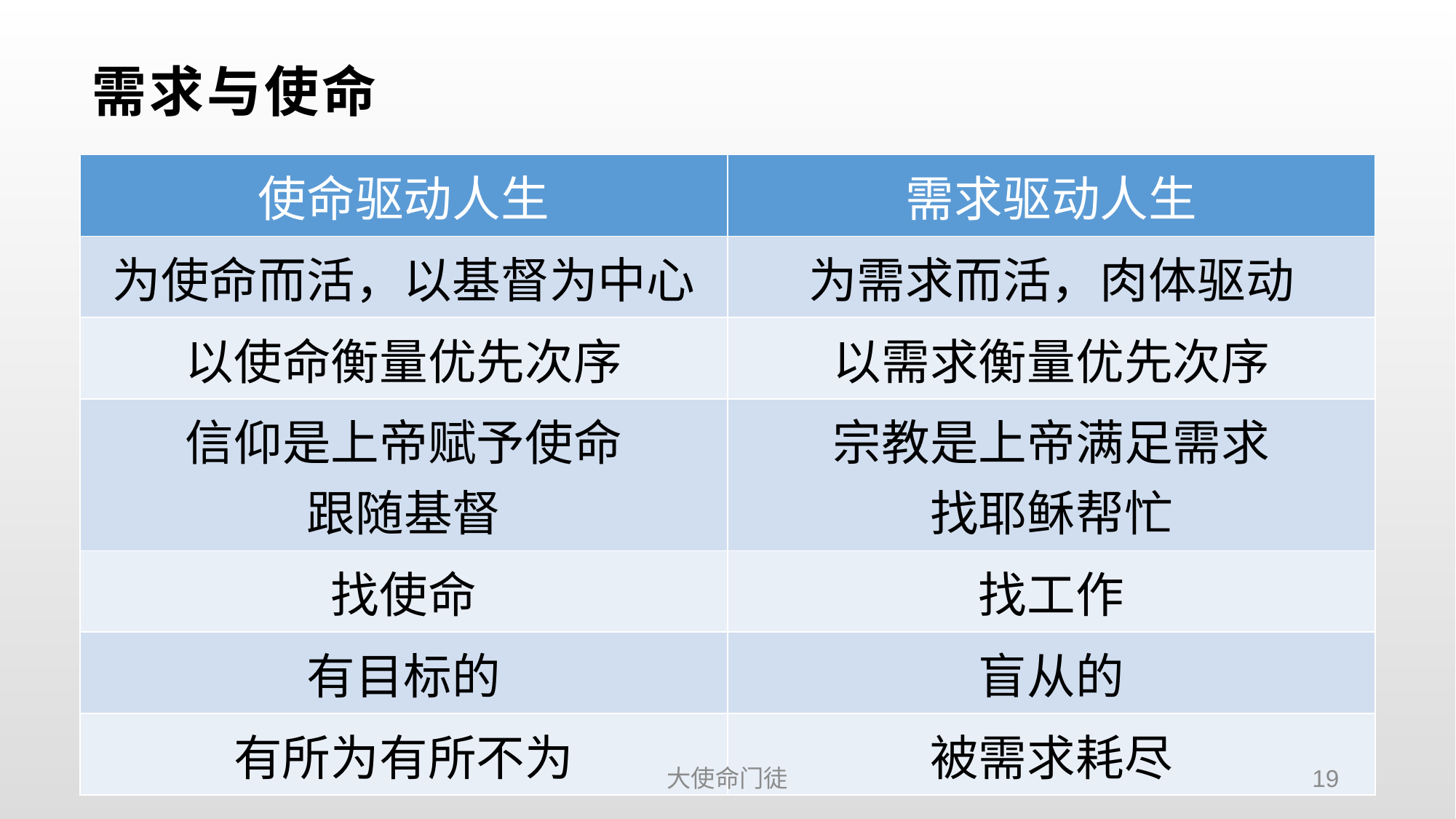

# 需求与使命
| 使命驱动人生 | 需求驱动人生 |
| --- | --- |
| 为使命而活，以基督为中心 | 为需求而活，肉体驱动 |
| 以使命衡量优先次序 | 以需求衡量优先次序 |
| 信仰是上帝赋予使命 跟随基督 | 宗教是上帝满足需求 找耶稣帮忙 |
| 找使命 | 找工作 |
| 有目标的 | 盲从的 |
| 有所为有所不为 | 被需求耗尽 |
大使命门徒
19